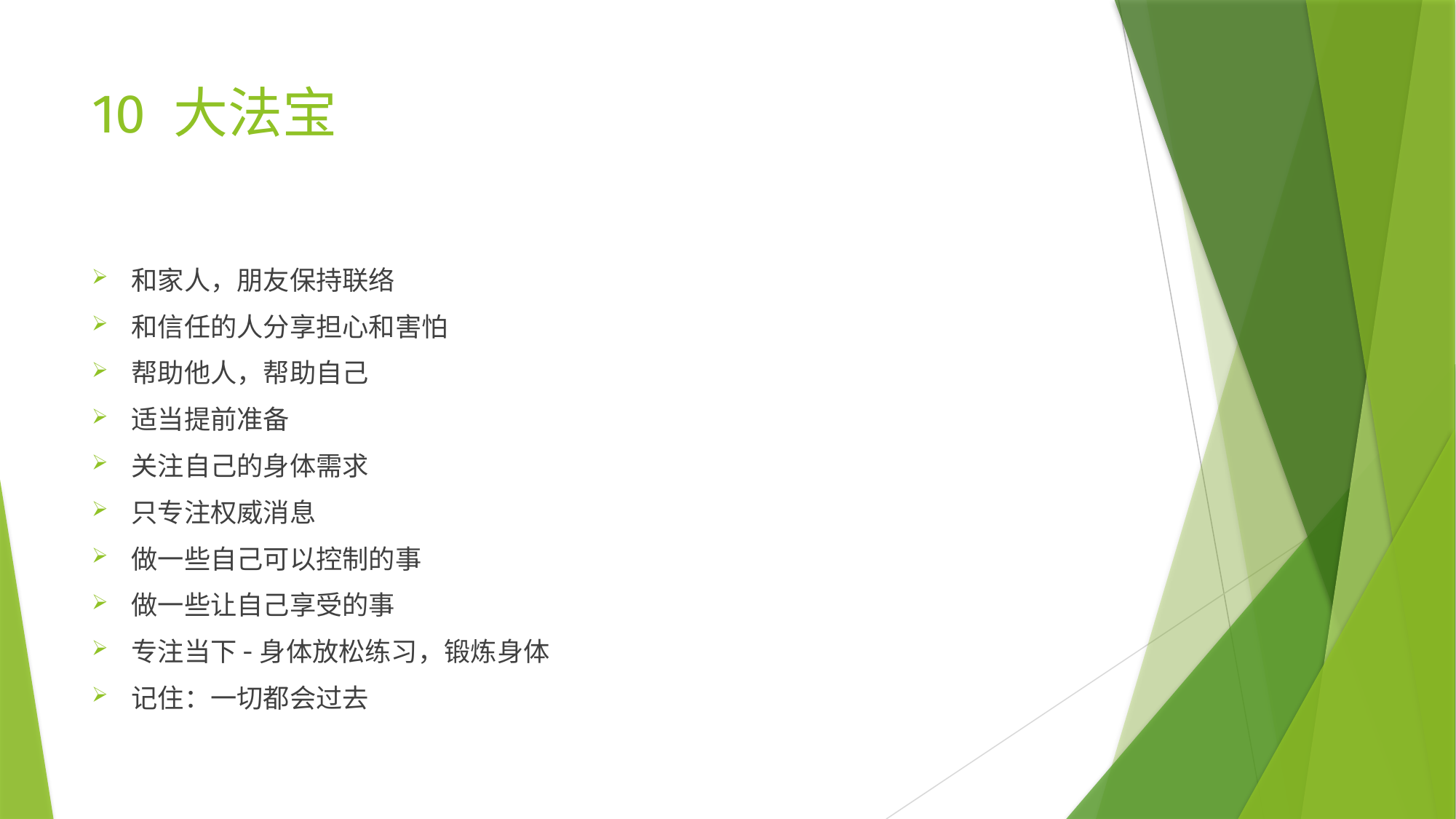

# 10 大法宝
和家人，朋友保持联络
和信任的人分享担心和害怕
帮助他人，帮助自己
适当提前准备
关注自己的身体需求
只专注权威消息
做一些自己可以控制的事
做一些让自己享受的事
专注当下-身体放松练习，锻炼身体
记住：一切都会过去